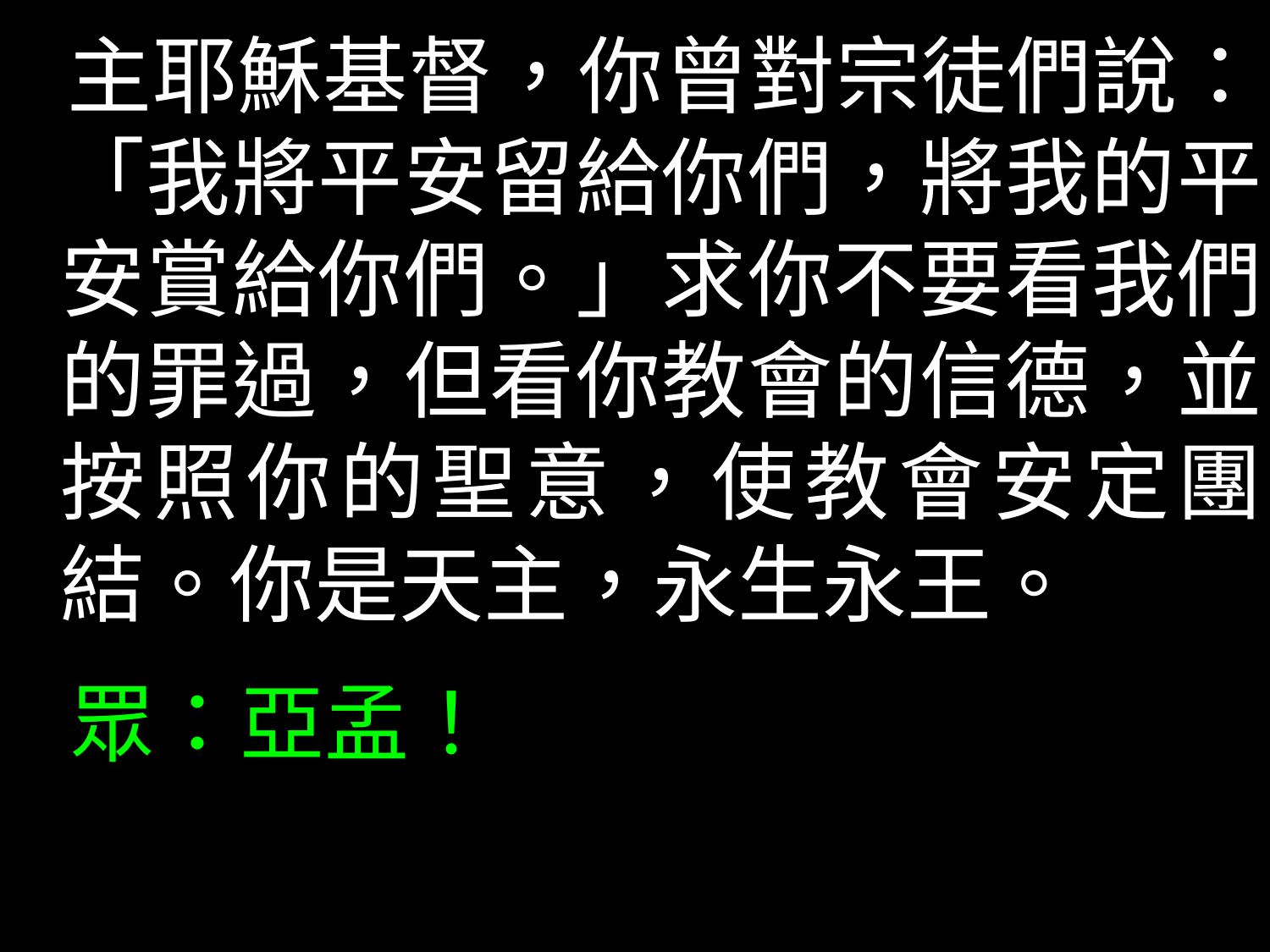

主耶穌基督，你曾對宗徒們說：「我將平安留給你們，將我的平安賞給你們。」求你不要看我們的罪過，但看你教會的信德，並按照你的聖意，使教會安定團結。你是天主，永生永王。
  眾：亞孟！